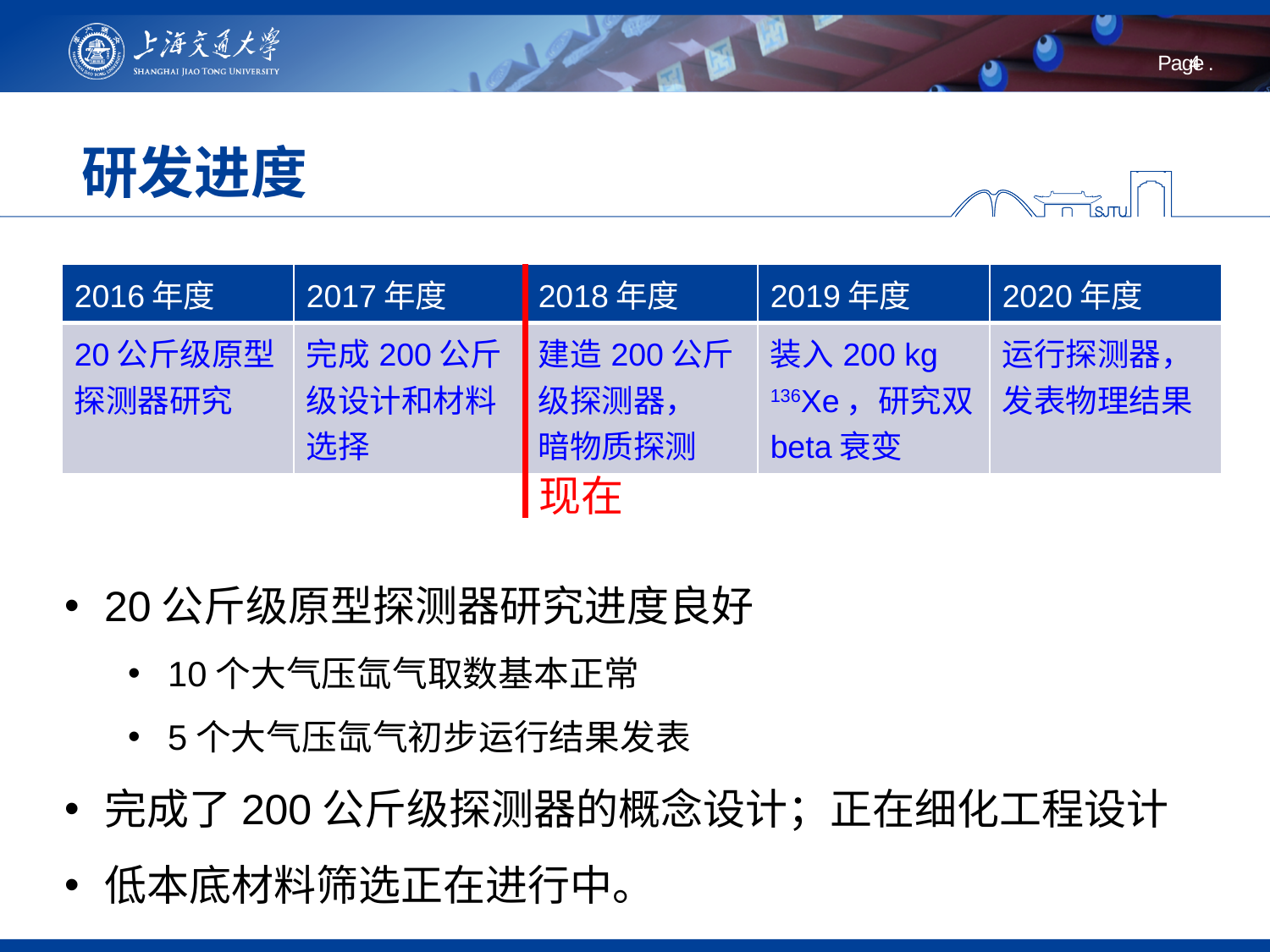

# 研发进度
| 2016年度 | 2017年度 | 2018年度 | 2019年度 | 2020年度 |
| --- | --- | --- | --- | --- |
| 20公斤级原型探测器研究 | 完成200公斤级设计和材料选择 | 建造200公斤级探测器， 暗物质探测 | 装入200 kg 136Xe，研究双beta衰变 | 运行探测器，发表物理结果 |
现在
20公斤级原型探测器研究进度良好
10个大气压氙气取数基本正常
5个大气压氙气初步运行结果发表
完成了200公斤级探测器的概念设计；正在细化工程设计
低本底材料筛选正在进行中。